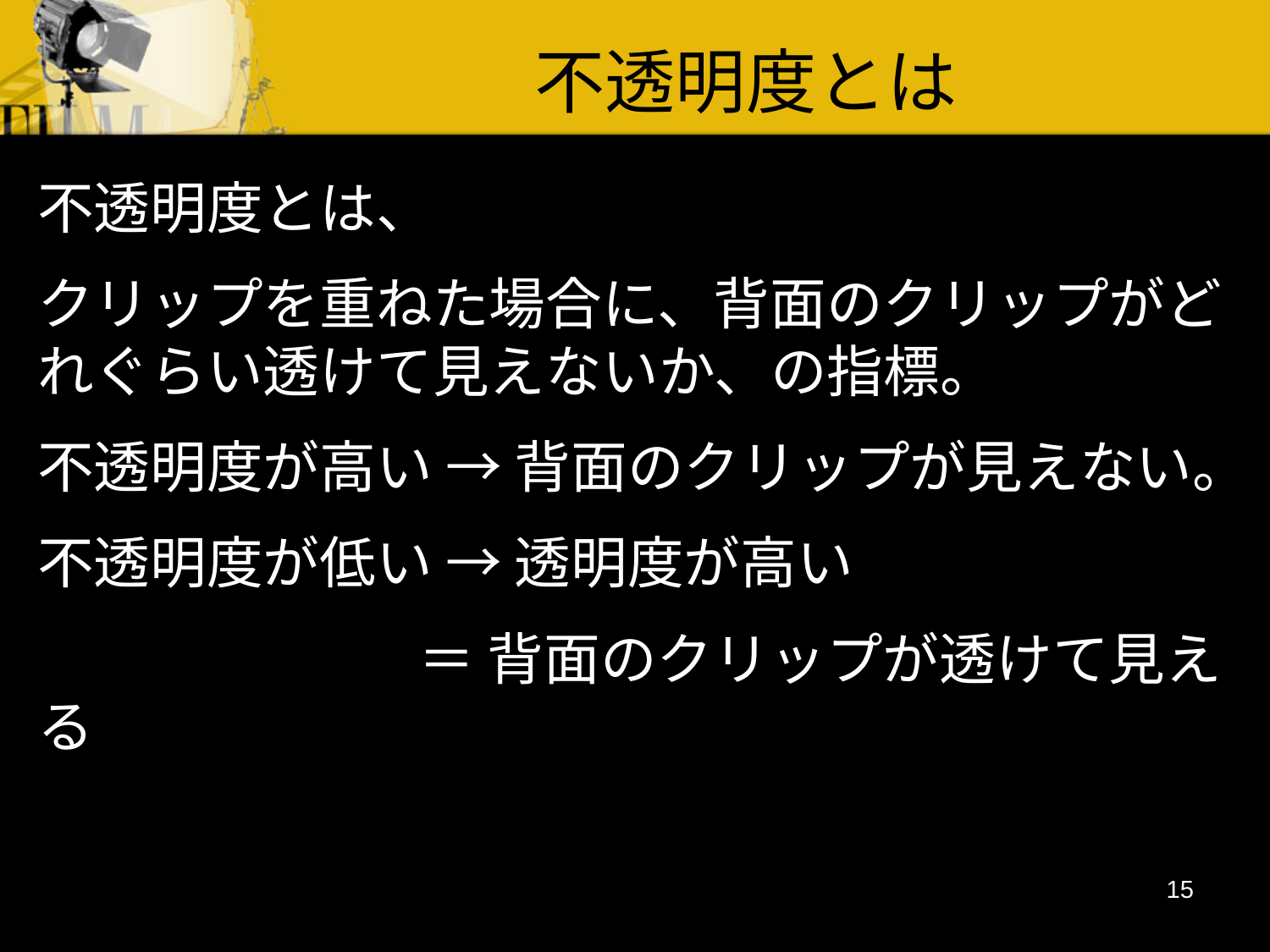

不透明度とは
不透明度とは、
クリップを重ねた場合に、背面のクリップがどれぐらい透けて見えないか、の指標。
不透明度が高い → 背面のクリップが見えない。
不透明度が低い → 透明度が高い
			＝ 背面のクリップが透けて見える
15